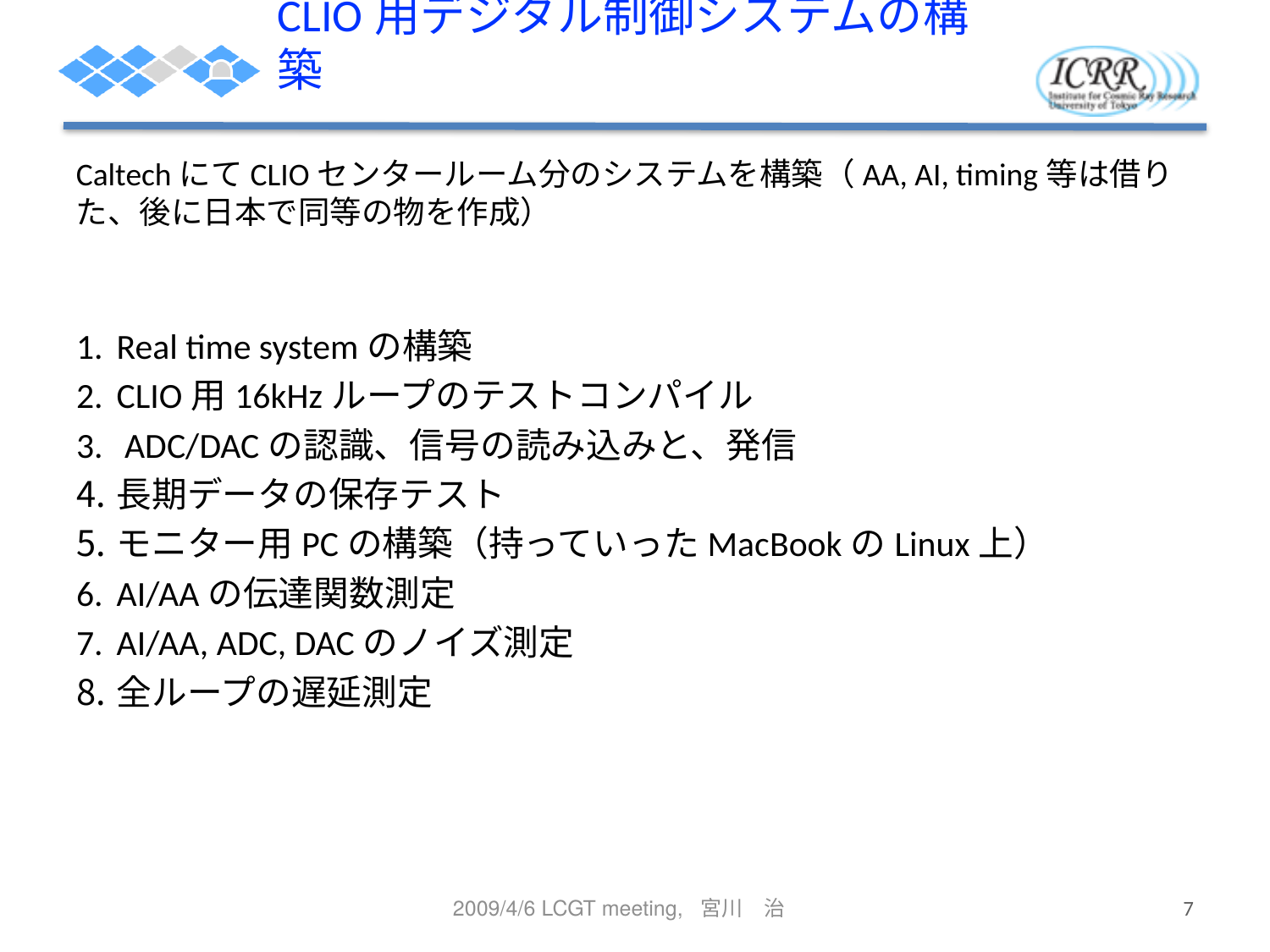

# CLIO用デジタル制御システムの構築
CaltechにてCLIOセンタールーム分のシステムを構築（AA, AI, timing等は借りた、後に日本で同等の物を作成）

Real time systemの構築
CLIO用16kHzループのテストコンパイル
 ADC/DACの認識、信号の読み込みと、発信
長期データの保存テスト
モニター用PCの構築（持っていったMacBookのLinux上）
AI/AAの伝達関数測定
AI/AA, ADC, DACのノイズ測定
全ループの遅延測定
2009/4/6 LCGT meeting,  宮川　治
7